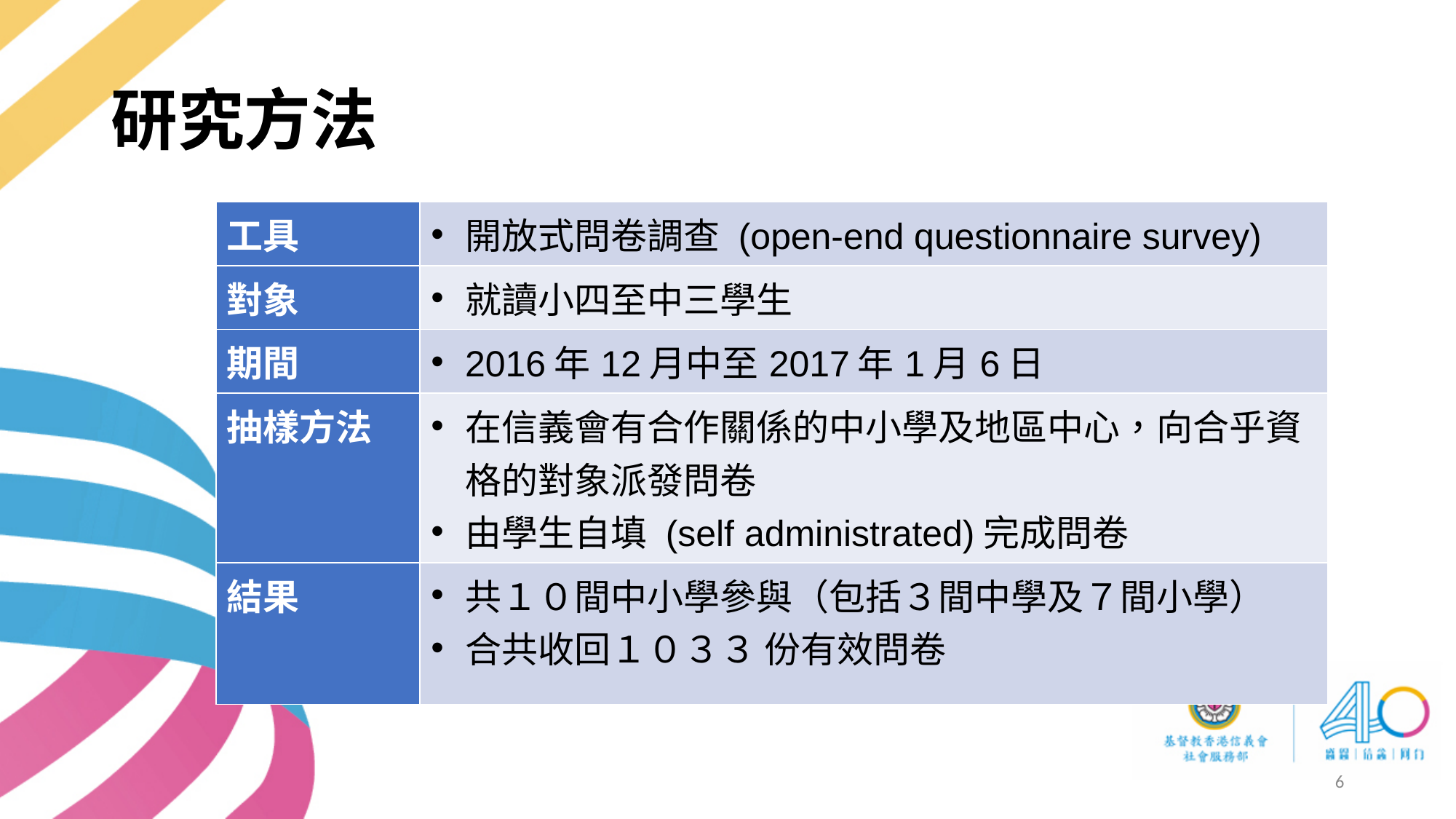

# 研究方法
| 工具 | 開放式問卷調查 (open-end questionnaire survey) |
| --- | --- |
| 對象 | 就讀小四至中三學生 |
| 期間 | 2016年12月中至2017年1月6日 |
| 抽樣方法 | 在信義會有合作關係的中小學及地區中心，向合乎資格的對象派發問卷 由學生自填 (self administrated)完成問卷 |
| 結果 | 共１０間中小學參與（包括３間中學及７間小學） 合共收回１０３３ 份有效問卷 |
6